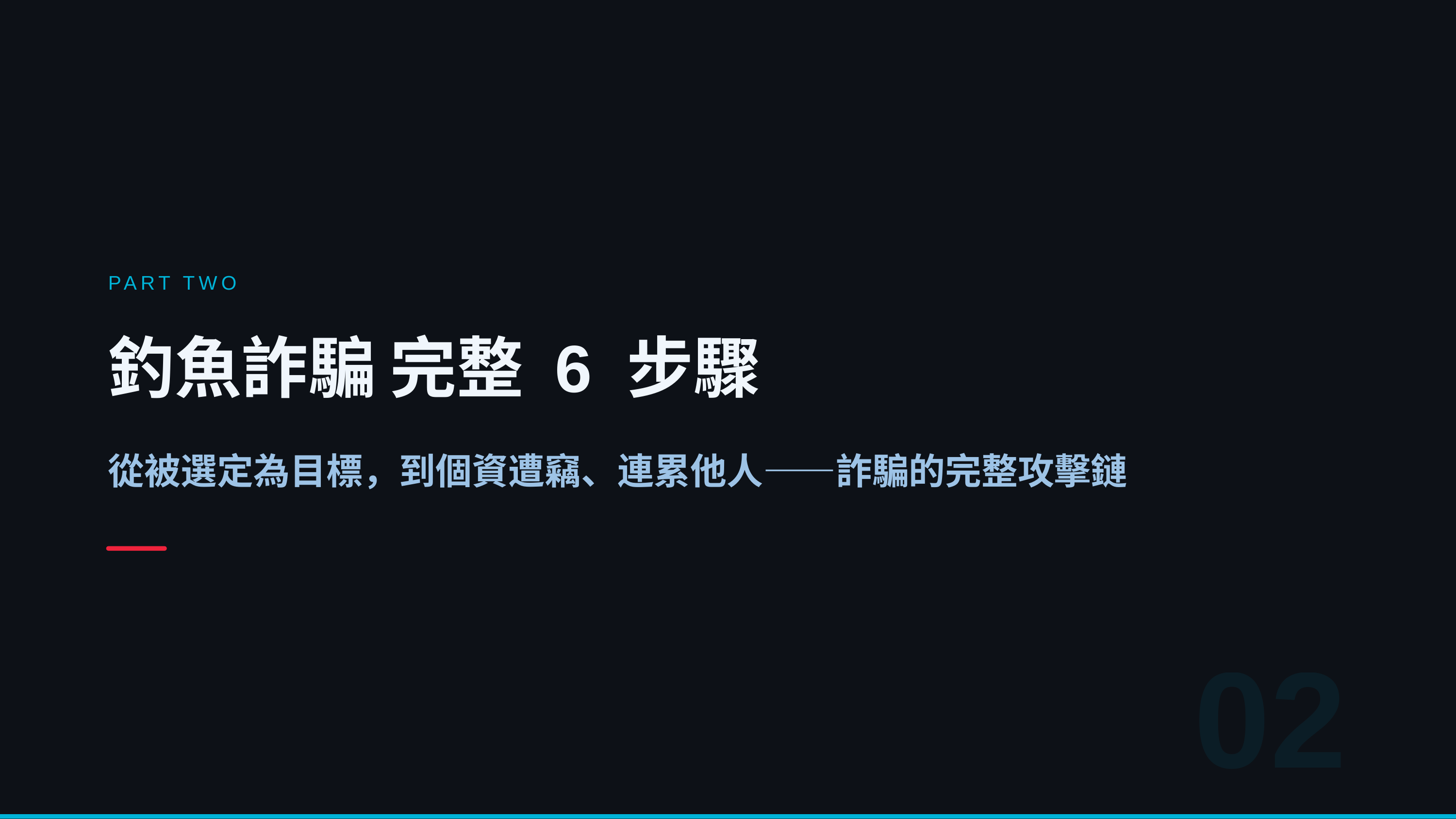

PART TWO
釣魚詐騙 完整 6 步驟
從被選定為目標，到個資遭竊、連累他人——詐騙的完整攻擊鏈

02